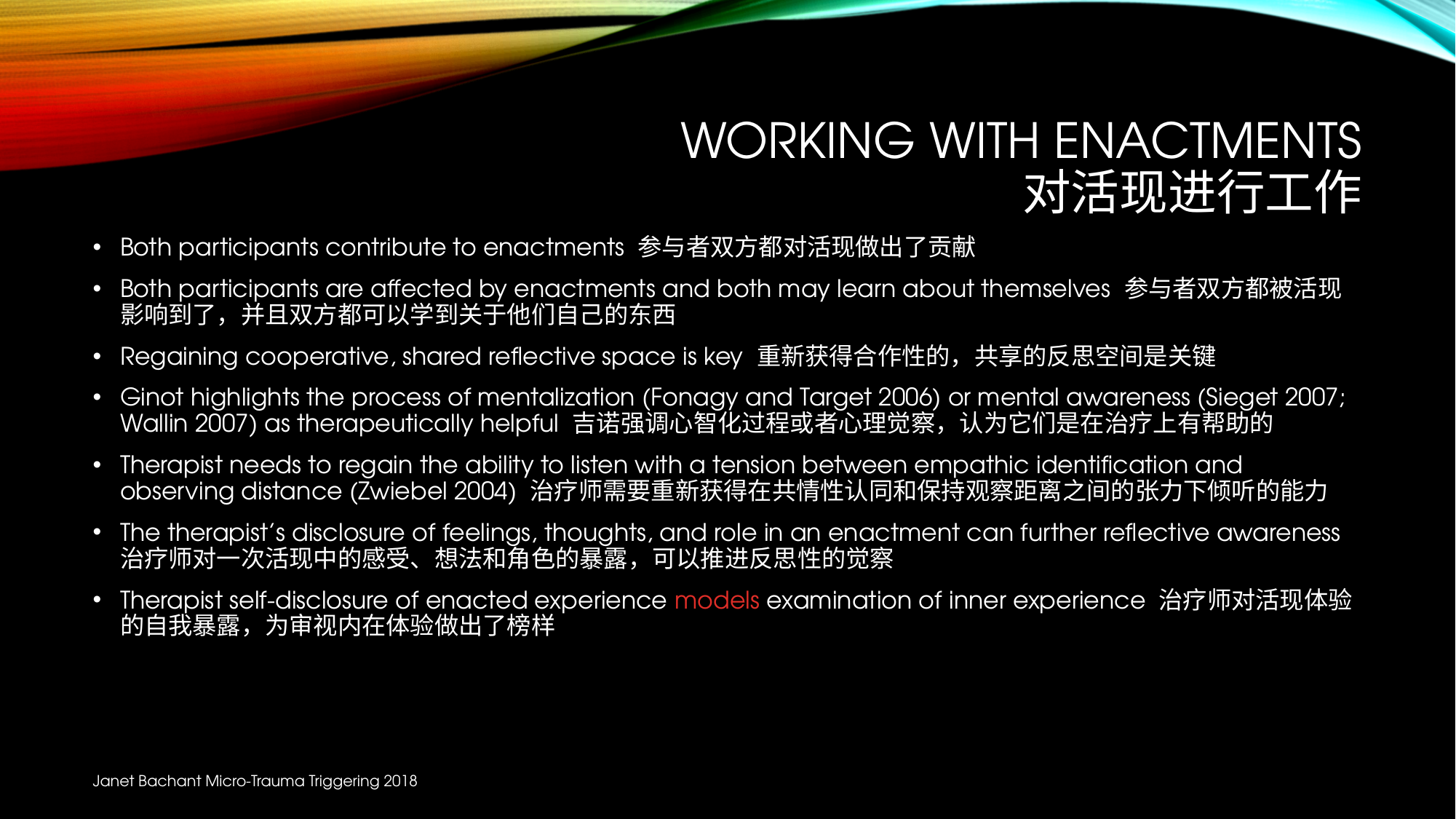

# Working with Enactments 对活现进行工作
Both participants contribute to enactments 参与者双方都对活现做出了贡献
Both participants are affected by enactments and both may learn about themselves 参与者双方都被活现影响到了，并且双方都可以学到关于他们自己的东西
Regaining cooperative, shared reflective space is key 重新获得合作性的，共享的反思空间是关键
Ginot highlights the process of mentalization (Fonagy and Target 2006) or mental awareness (Sieget 2007; Wallin 2007) as therapeutically helpful 吉诺强调心智化过程或者心理觉察，认为它们是在治疗上有帮助的
Therapist needs to regain the ability to listen with a tension between empathic identification and observing distance (Zwiebel 2004) 治疗师需要重新获得在共情性认同和保持观察距离之间的张力下倾听的能力
The therapist’s disclosure of feelings, thoughts, and role in an enactment can further reflective awareness 治疗师对一次活现中的感受、想法和角色的暴露，可以推进反思性的觉察
Therapist self-disclosure of enacted experience models examination of inner experience 治疗师对活现体验的自我暴露，为审视内在体验做出了榜样
Janet Bachant Micro-Trauma Triggering 2018